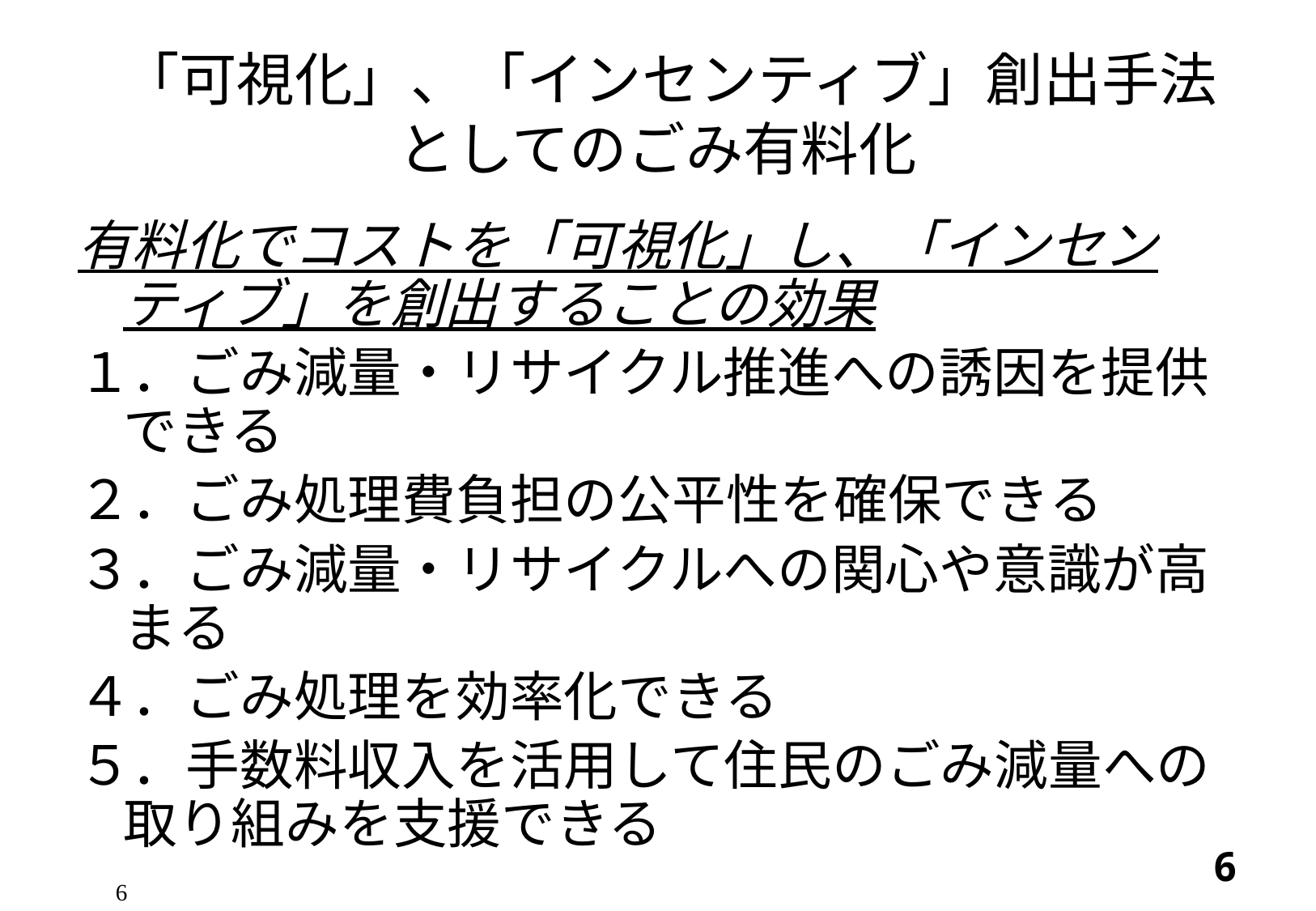

# 「可視化」、「インセンティブ」創出手法としてのごみ有料化
有料化でコストを「可視化」し、「インセンティブ」を創出することの効果
１．ごみ減量・リサイクル推進への誘因を提供できる
２．ごみ処理費負担の公平性を確保できる
３．ごみ減量・リサイクルへの関心や意識が高まる
４．ごみ処理を効率化できる
５．手数料収入を活用して住民のごみ減量への取り組みを支援できる

6
6